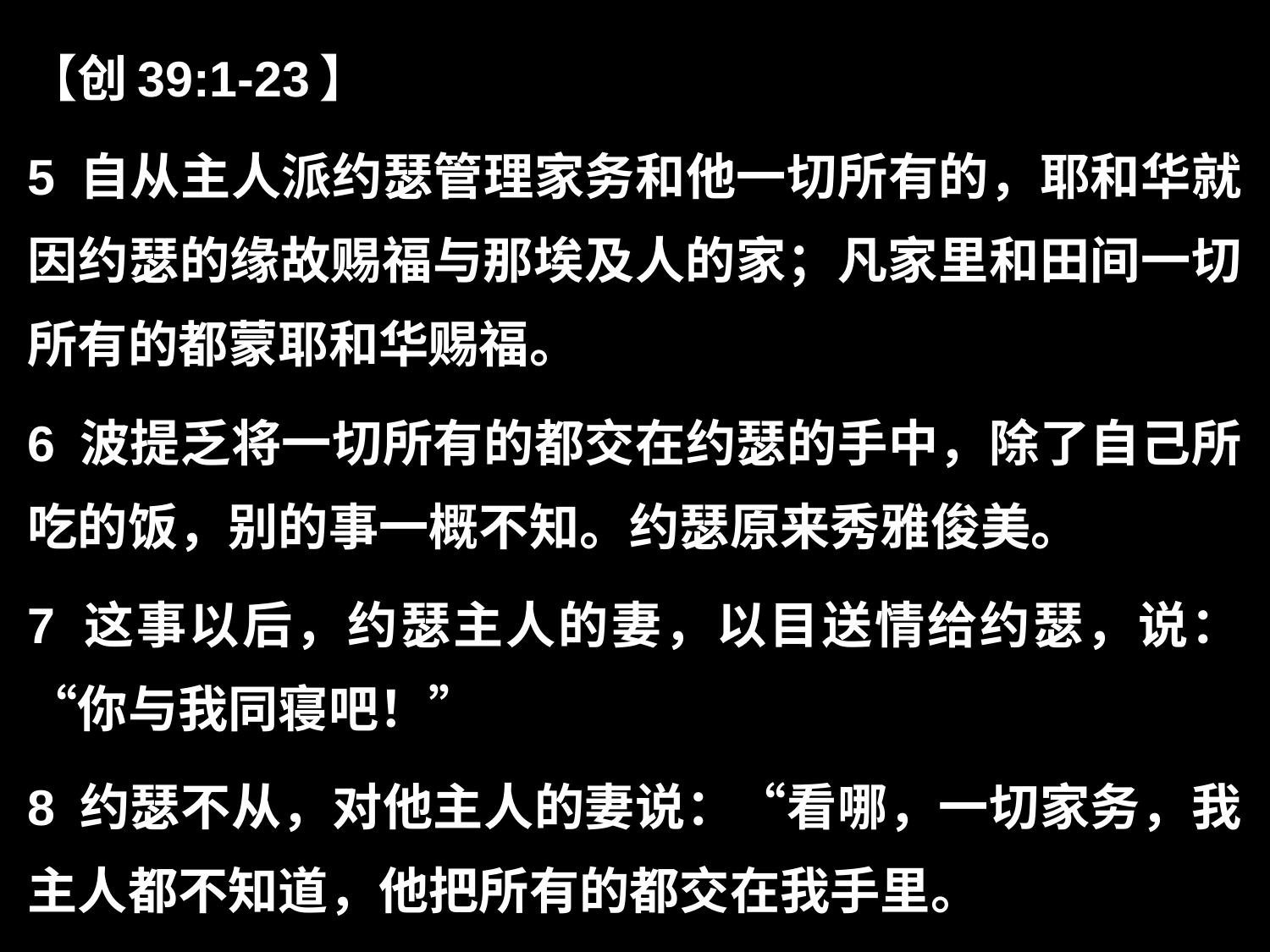

【创39:1-23】
5 自从主人派约瑟管理家务和他一切所有的，耶和华就因约瑟的缘故赐福与那埃及人的家；凡家里和田间一切所有的都蒙耶和华赐福。
6 波提乏将一切所有的都交在约瑟的手中，除了自己所吃的饭，别的事一概不知。约瑟原来秀雅俊美。
7 这事以后，约瑟主人的妻，以目送情给约瑟，说：“你与我同寝吧！”
8 约瑟不从，对他主人的妻说：“看哪，一切家务，我主人都不知道，他把所有的都交在我手里。